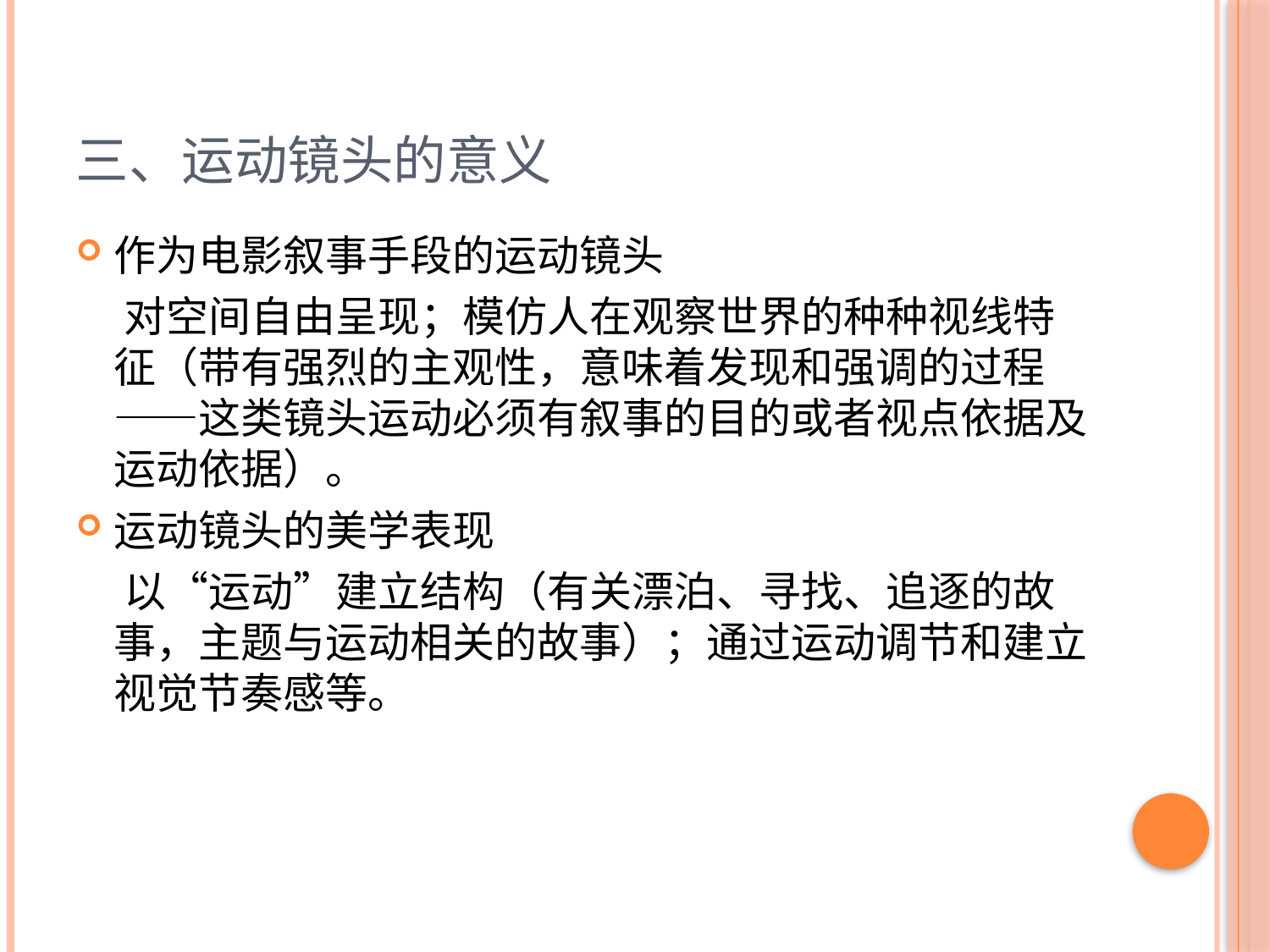

# 三、运动镜头的意义
作为电影叙事手段的运动镜头
    对空间自由呈现；模仿人在观察世界的种种视线特征（带有强烈的主观性，意味着发现和强调的过程——这类镜头运动必须有叙事的目的或者视点依据及运动依据）。
运动镜头的美学表现
    以“运动”建立结构（有关漂泊、寻找、追逐的故事，主题与运动相关的故事）；通过运动调节和建立视觉节奏感等。